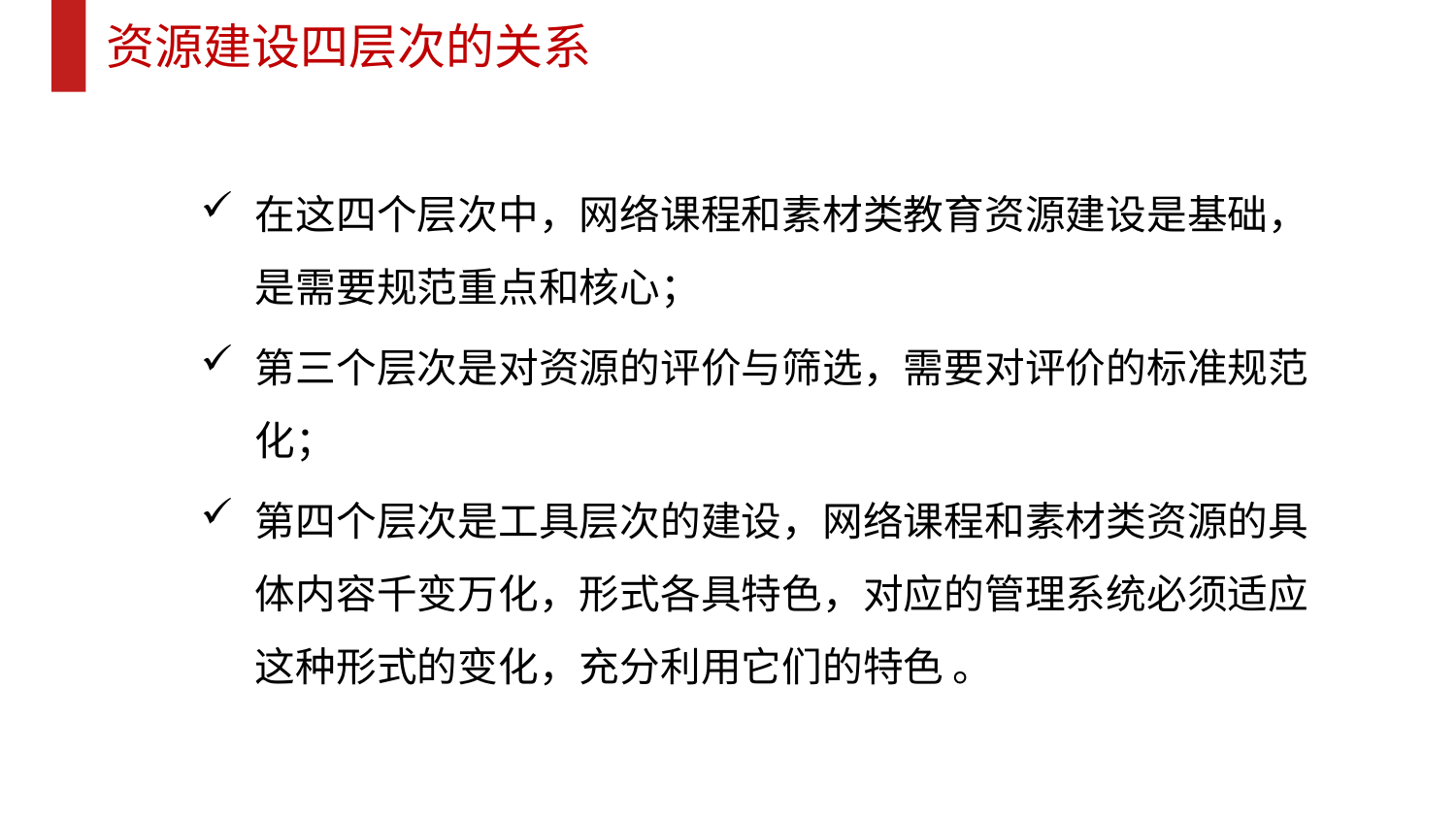

资源建设四层次的关系
在这四个层次中，网络课程和素材类教育资源建设是基础，是需要规范重点和核心；
第三个层次是对资源的评价与筛选，需要对评价的标准规范化；
第四个层次是工具层次的建设，网络课程和素材类资源的具体内容千变万化，形式各具特色，对应的管理系统必须适应这种形式的变化，充分利用它们的特色 。